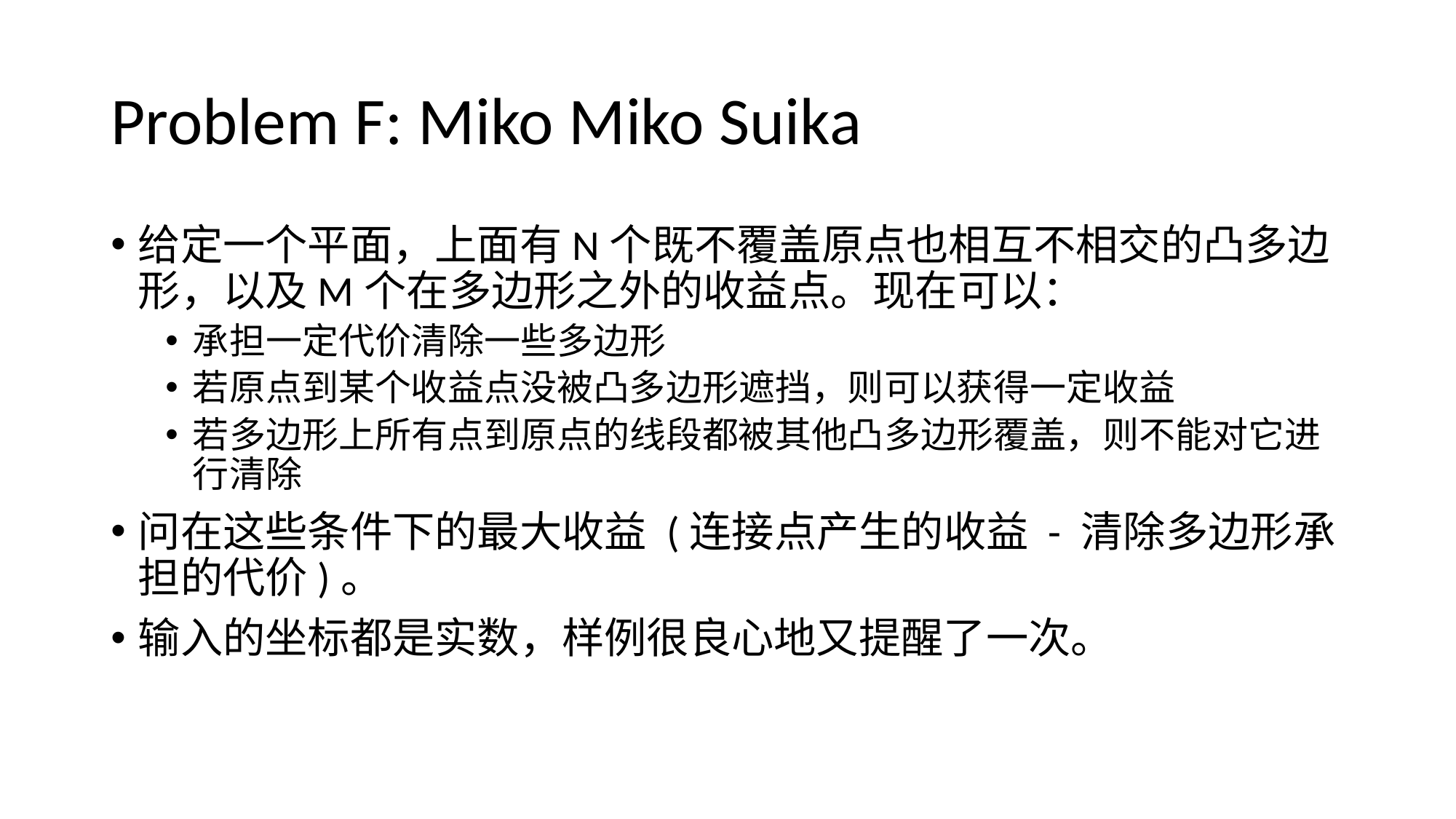

# Problem F: Miko Miko Suika
给定一个平面，上面有N个既不覆盖原点也相互不相交的凸多边形，以及M个在多边形之外的收益点。现在可以：
承担一定代价清除一些多边形
若原点到某个收益点没被凸多边形遮挡，则可以获得一定收益
若多边形上所有点到原点的线段都被其他凸多边形覆盖，则不能对它进行清除
问在这些条件下的最大收益 (连接点产生的收益 - 清除多边形承担的代价)。
输入的坐标都是实数，样例很良心地又提醒了一次。